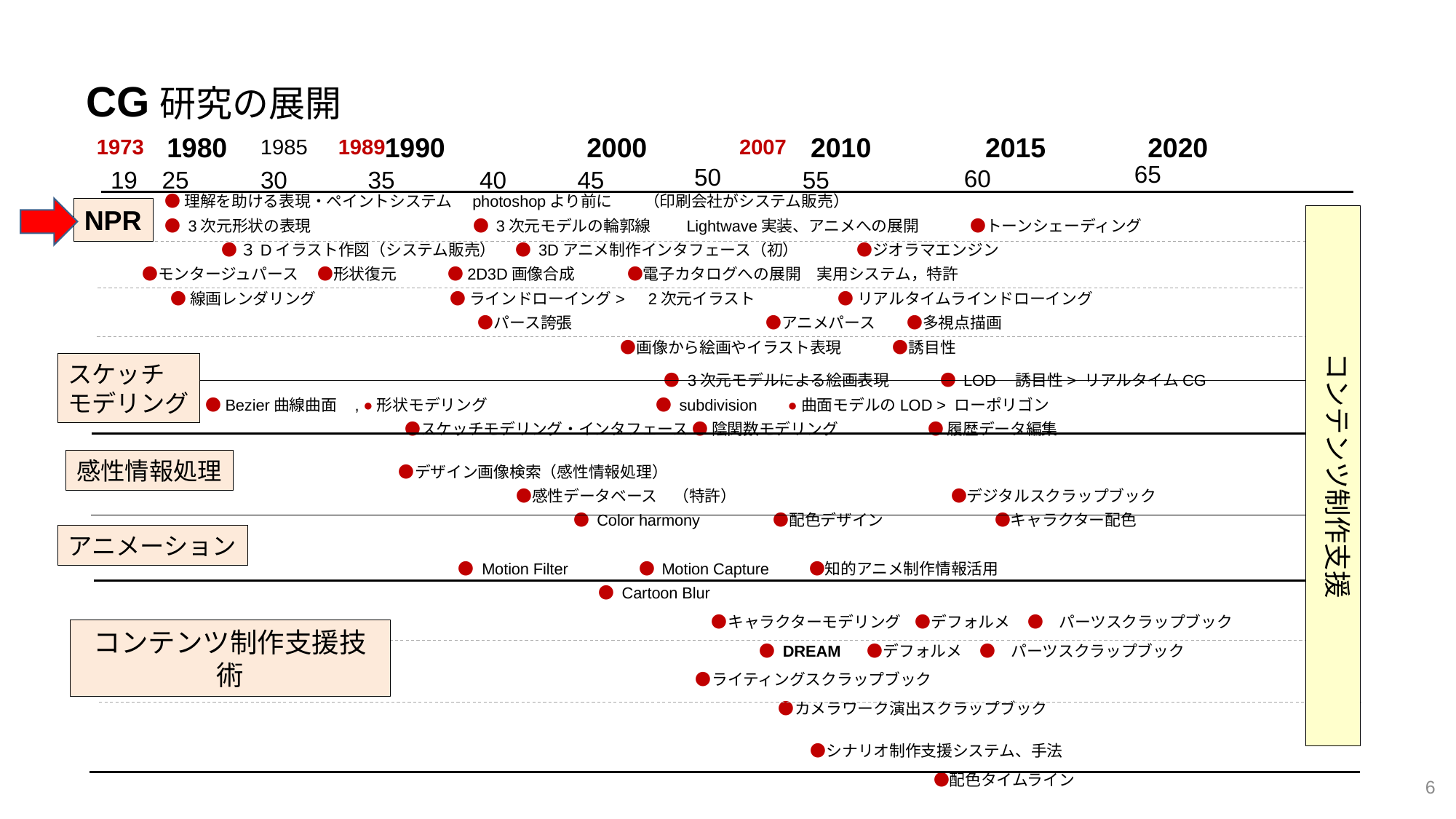

# CG研究の展開
1980
1990
2000
2010
2015
2020
1973
1985
1989
2007
65
50
60
19
25
30
35
40
45
55
　　　　　　  ● 理解を助ける表現・ペイントシステム　photoshopより前に　　（印刷会社がシステム販売）
　　　 　　　 ● 3次元形状の表現　　　　　　　　　　 ● 3次元モデルの輪郭線　　Lightwave実装、アニメへの展開　　　 ●トーンシェーディング
　　　　　　　　　　● ３Dイラスト作図（システム販売）　 ● 3Dアニメ制作インタフェース（初）　　  　 ●ジオラマエンジン
　　　　　●モンタージュパース　 ●形状復元　　　 ●2D3D画像合成　　      ●電子カタログへの展開　実用システム，特許
                               ●線画レンダリング　　　　　　　　  ● ラインドローイング>　2次元イラスト　　　　　 ● リアルタイムラインドローイング
　　　　　　　　　　　　　　　　　　　　　　　　　　 ●パース誇張　　　　　　　　　　　　 ●アニメパース　　●多視点描画
　　　　　　　　　　　　　　　　　　　　　　　　　　　　　　　　　　　 ●画像から絵画やイラスト表現　　　 ●誘目性
　　　　　　　　　　　　　　　　　　　　　　　　　　　　　　　　　　　　　　● 3次元モデルによる絵画表現　　　 ● LOD　誘目性> リアルタイムCG
　　　　　　　　　●Bezier曲線曲面    , ●形状モデリング　　　　　　　　　　   ● subdivision       ●曲面モデルのLOD > ローポリゴン
　　　　　　　　                     　　　　　　　　　●スケッチモデリング・インタフェース ● 陰関数モデリング　　 　 　　 ● 履歴データ編集
　　　　　　　　　　　　　　　　 　　　　　●デザイン画像検索（感性情報処理）
　　　　　　　　　　　　　　　　　　       　    　 　　　　　　●感性データベース　（特許）　    　　　　　　　  　　　　 ●デジタルスクラップブック
　　　　　　　　　　　　　　　　　　　　　　　       　　　　　       　 ● Color harmony 　　　     ●配色デザイン　　　　　　　●キャラクター配色

　　　　　　　　　　　　　　　　　　　　　　　　　● Motion Filter　　　　 ● Motion Capture 　　●知的アニメ制作情報活用
　　　　　　　　　　　　　　　　　　　　　　　　　　　　　　　             ● Cartoon Blur
　　　　　　　　　　　　　　　　　　　　　　　　　　　　　　　　　　　　　　　　　●キャラクターモデリング    ●デフォルメ     ●　パーツスクラップブック
　　　　　　　　　　　　　　　　　　　　　　　　　　　　　　　　　　　　　　　　　　　　● DREAM　  ●デフォルメ     ●　パーツスクラップブック
　　　　　　　　　　　　　　　　　　　　　　　　　　　　　　　　　　　　　　　　●ライティングスクラップブック
　　　　　　　　　　　　　　　　　　　　　　　　　　　　　　　　　　　　　　　　　　　　　 ●カメラワーク演出スクラップブック
　　　　　　　　　　　　　　　　　　　　　　　　　　　　　　　　　　　　　　　　　　　　　　　 ●シナリオ制作支援システム、手法
　　　　　　　　　　　　　　　　　　　　　　　　　　　　　　　　　　　　　　　　　　　　　　　　　　　　　　　●配色タイムライン

NPR

コンテンツ制作支援
スケッチ
モデリング
感性情報処理
アニメーション
コンテンツ制作支援技術
6